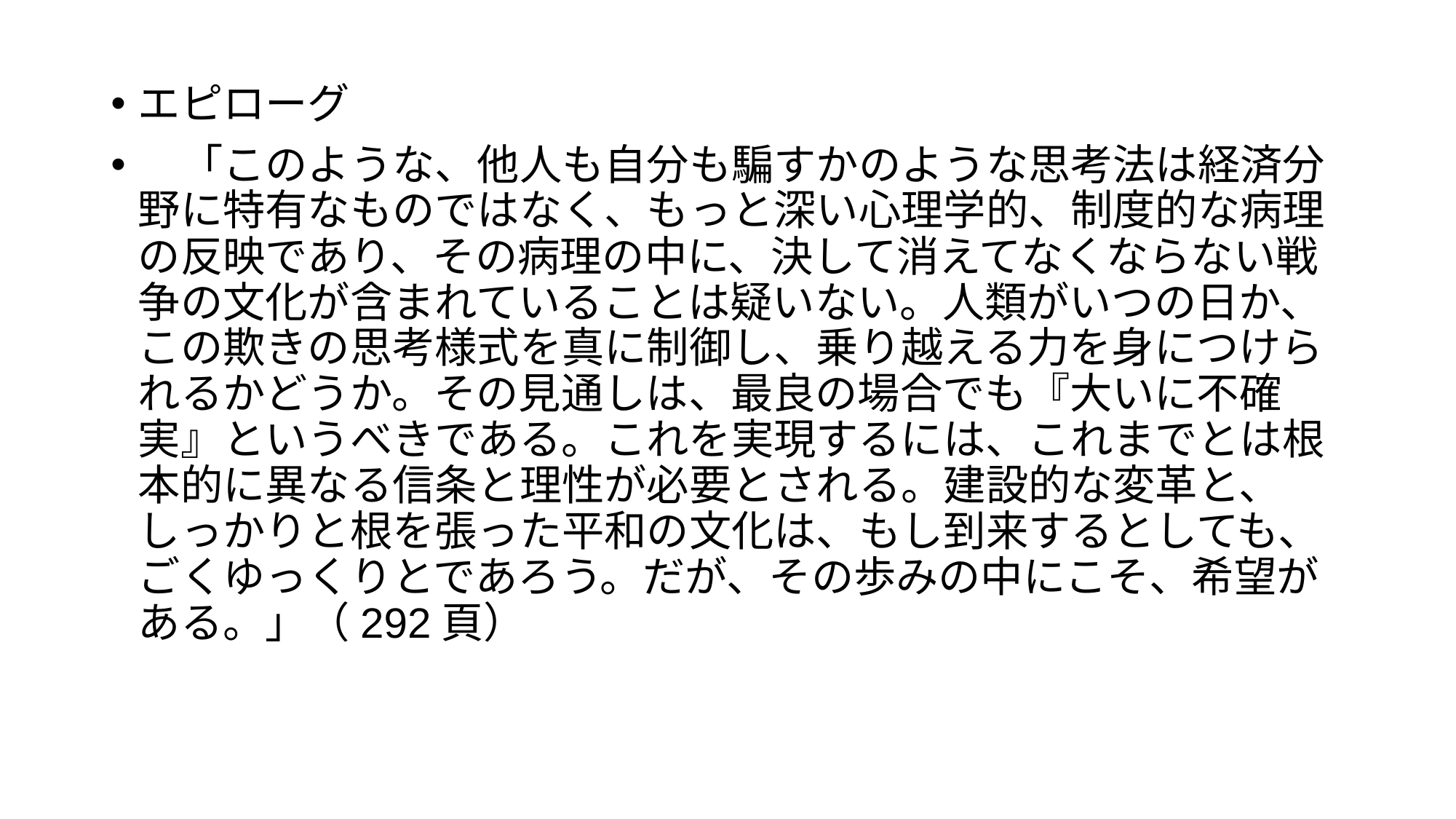

#
エピローグ
　「このような、他人も自分も騙すかのような思考法は経済分野に特有なものではなく、もっと深い心理学的、制度的な病理の反映であり、その病理の中に、決して消えてなくならない戦争の文化が含まれていることは疑いない。人類がいつの日か、この欺きの思考様式を真に制御し、乗り越える力を身につけられるかどうか。その見通しは、最良の場合でも『大いに不確実』というべきである。これを実現するには、これまでとは根本的に異なる信条と理性が必要とされる。建設的な変革と、しっかりと根を張った平和の文化は、もし到来するとしても、ごくゆっくりとであろう。だが、その歩みの中にこそ、希望がある。」（292頁）